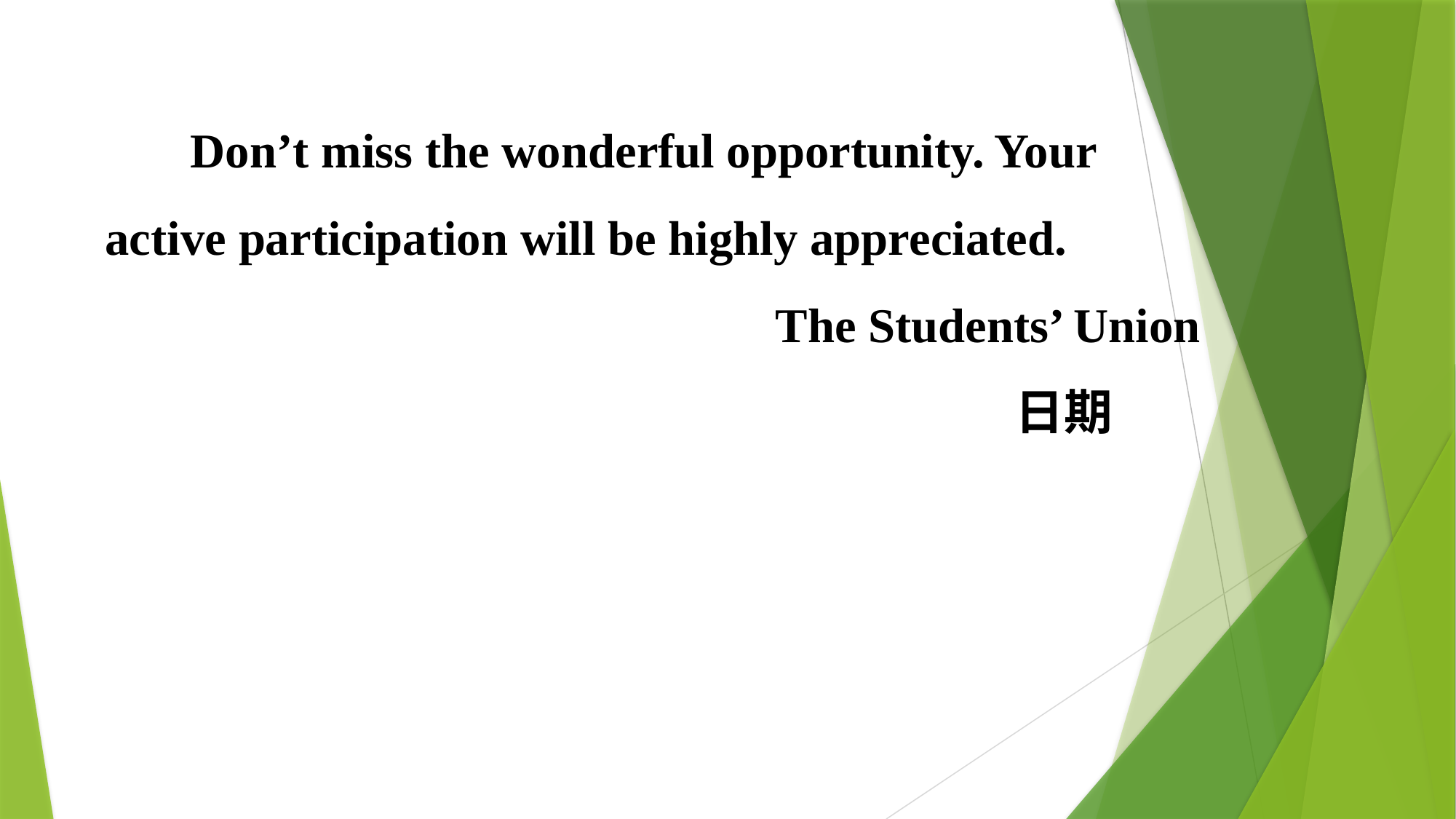

Don’t miss the wonderful opportunity. Your active participation will be highly appreciated.
                                                       The Students’ Union
                                                                                 日期